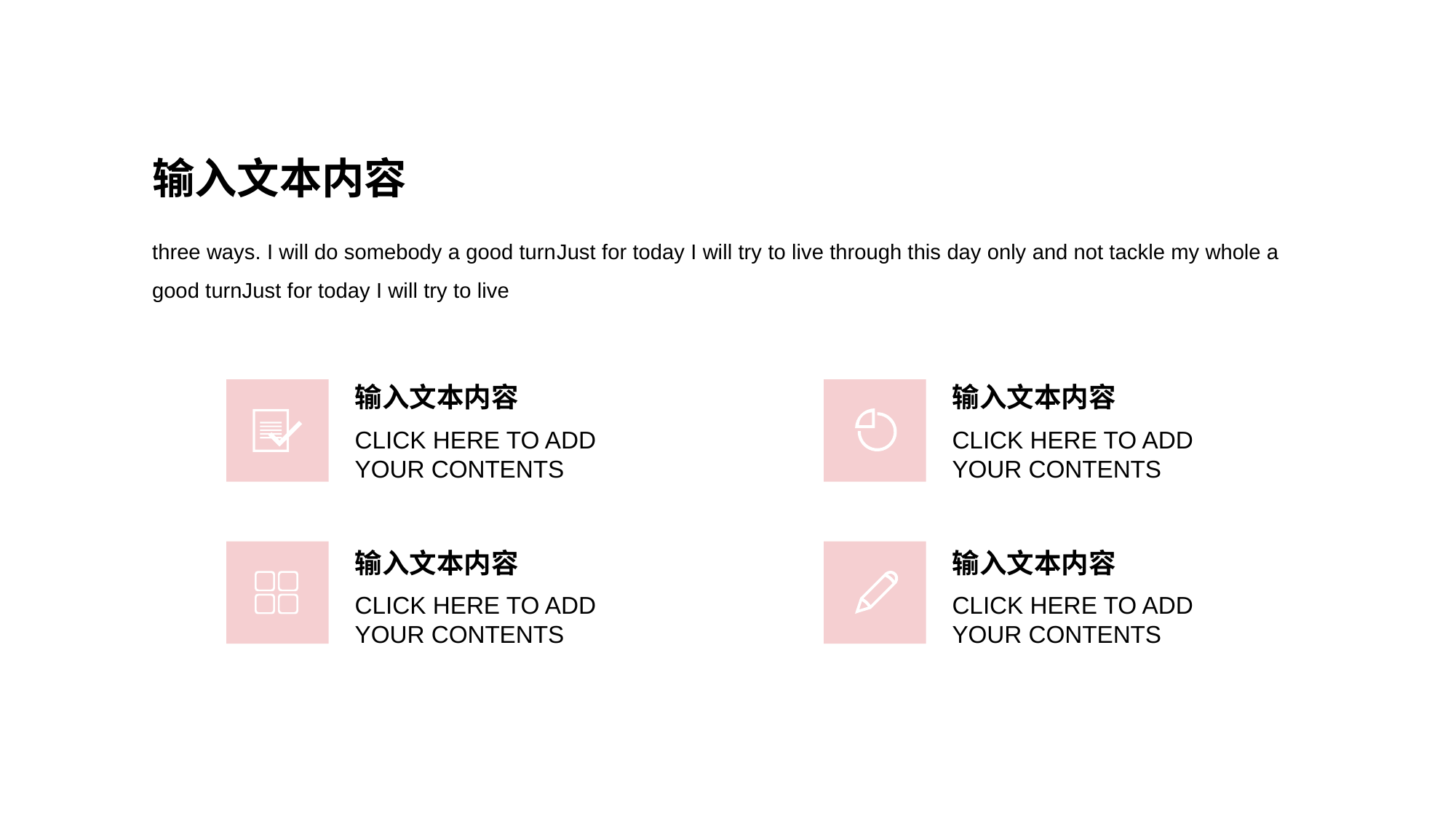

输入文本内容
three ways. I will do somebody a good turnJust for today I will try to live through this day only and not tackle my whole a good turnJust for today I will try to live
输入文本内容
输入文本内容

CLICK HERE TO ADD YOUR CONTENTS
CLICK HERE TO ADD YOUR CONTENTS
输入文本内容
输入文本内容

CLICK HERE TO ADD YOUR CONTENTS
CLICK HERE TO ADD YOUR CONTENTS